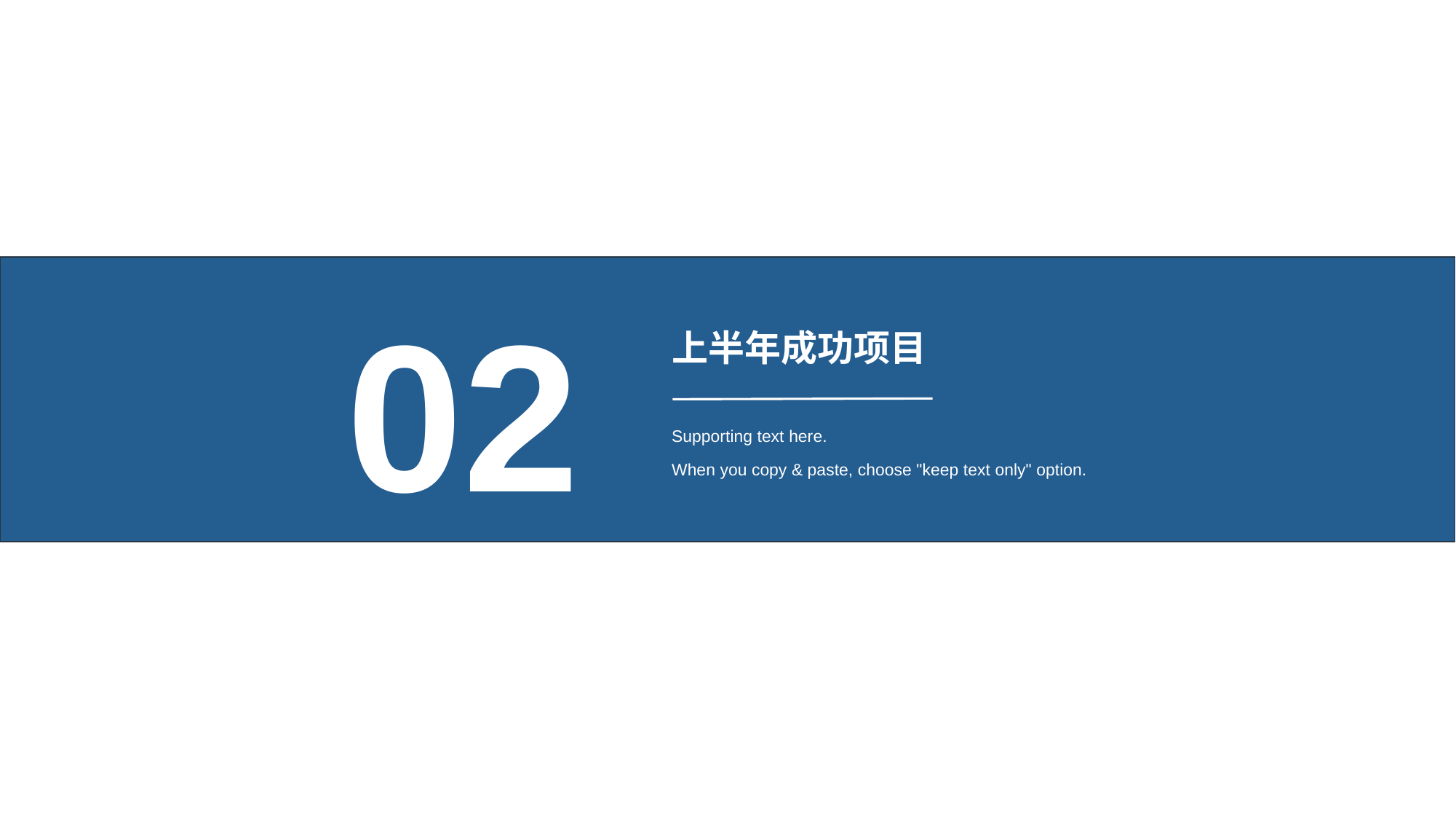

# 上半年成功项目
02
Supporting text here.
When you copy & paste, choose "keep text only" option.